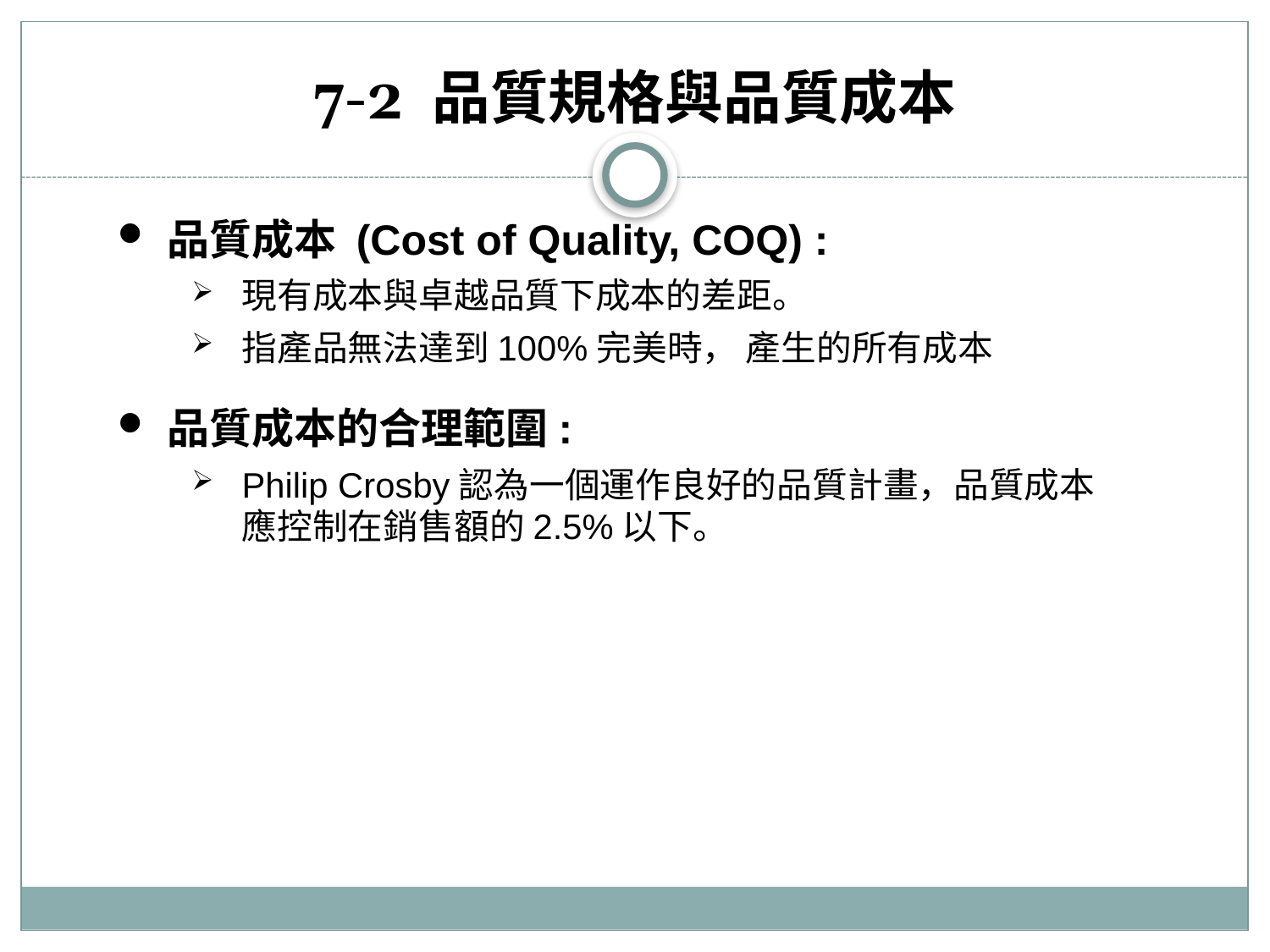

# 7-2 品質規格與品質成本
品質成本 (Cost of Quality, COQ) :
現有成本與卓越品質下成本的差距。
指產品無法達到100%完美時， 產生的所有成本
品質成本的合理範圍:
Philip Crosby認為一個運作良好的品質計畫，品質成本應控制在銷售額的2.5%以下。